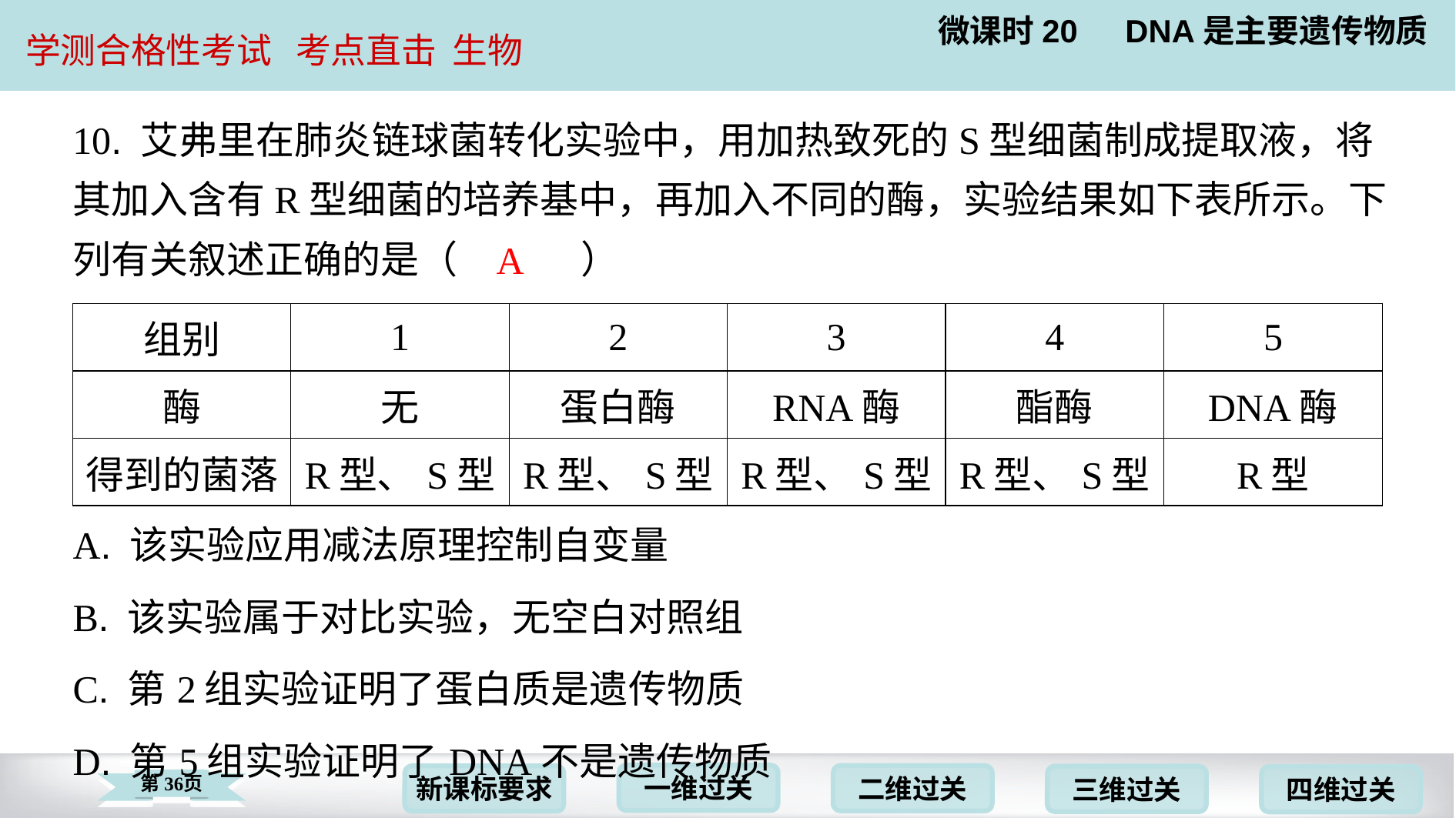

10. 艾弗里在肺炎链球菌转化实验中，用加热致死的S型细菌制成提取液，将
其加入含有R型细菌的培养基中，再加入不同的酶，实验结果如下表所示。下
列有关叙述正确的是（　A　）
A
| 组别 | 1 | 2 | 3 | 4 | 5 |
| --- | --- | --- | --- | --- | --- |
| 酶 | 无 | 蛋白酶 | RNA酶 | 酯酶 | DNA酶 |
| 得到的菌落 | R型、S型 | R型、S型 | R型、S型 | R型、S型 | R型 |
| A. 该实验应用减法原理控制自变量 |
| --- |
| B. 该实验属于对比实验，无空白对照组 |
| C. 第2组实验证明了蛋白质是遗传物质 |
| D. 第5组实验证明了DNA不是遗传物质 |